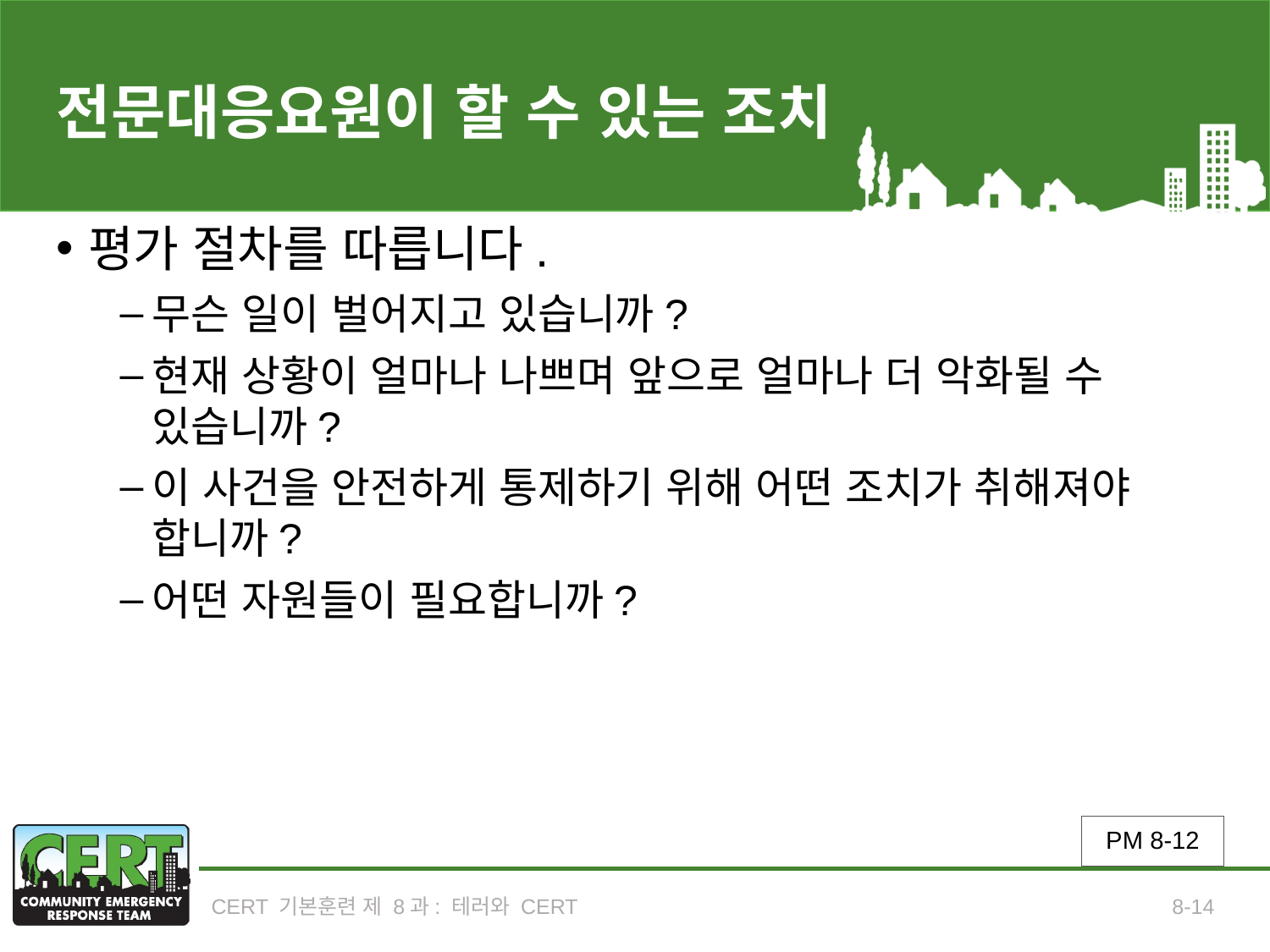

# 전문대응요원이 할 수 있는 조치
평가 절차를 따릅니다.
무슨 일이 벌어지고 있습니까?
현재 상황이 얼마나 나쁘며 앞으로 얼마나 더 악화될 수 있습니까?
이 사건을 안전하게 통제하기 위해 어떤 조치가 취해져야 합니까?
어떤 자원들이 필요합니까?

PM 8-12
CERT 기본훈련 제 8과: 테러와 CERT
8-14